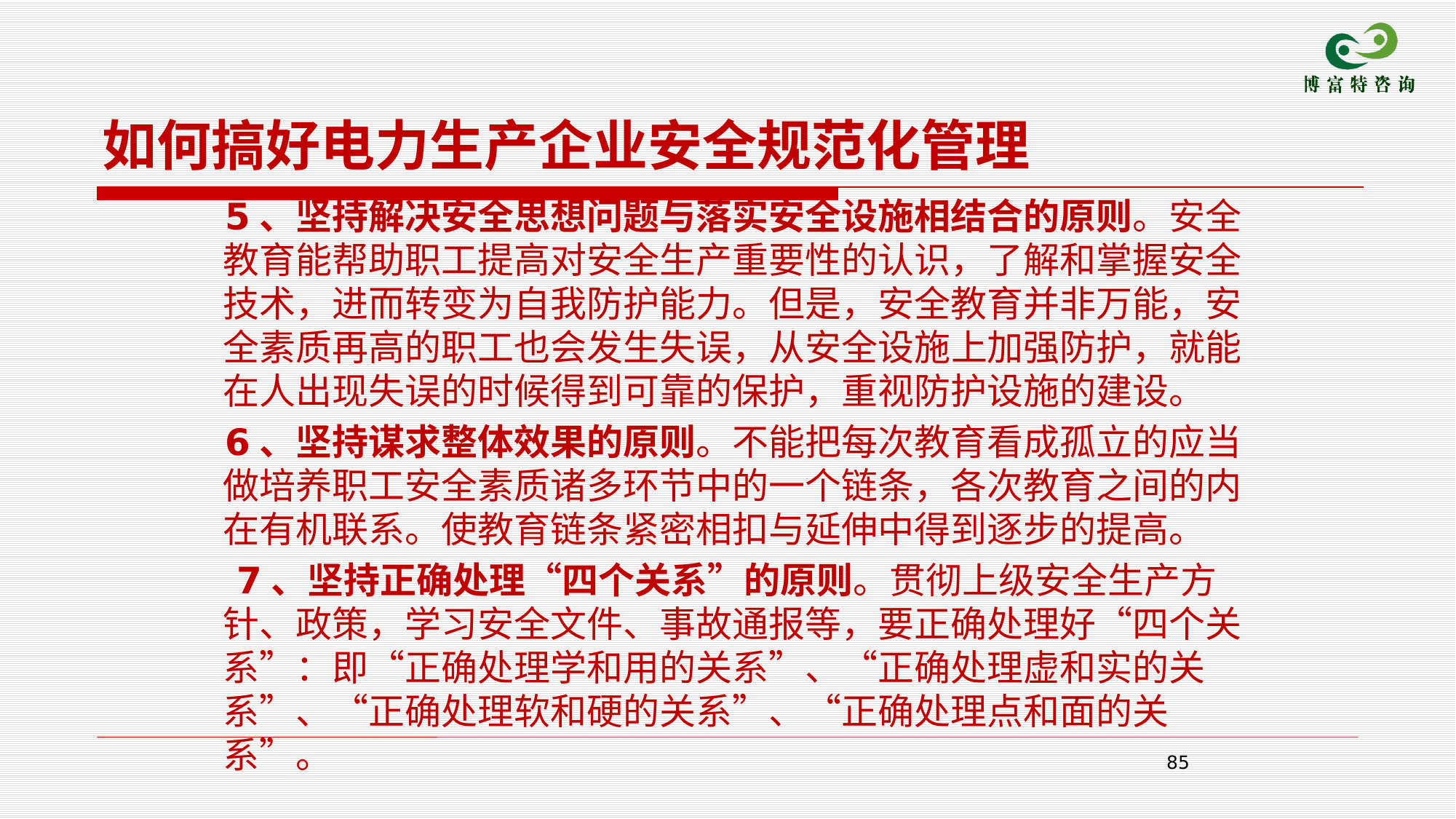

如何搞好电力生产企业安全规范化管理
     5、坚持解决安全思想问题与落实安全设施相结合的原则。安全教育能帮助职工提高对安全生产重要性的认识，了解和掌握安全技术，进而转变为自我防护能力。但是，安全教育并非万能，安全素质再高的职工也会发生失误，从安全设施上加强防护，就能在人出现失误的时候得到可靠的保护，重视防护设施的建设。
     6、坚持谋求整体效果的原则。不能把每次教育看成孤立的应当做培养职工安全素质诸多环节中的一个链条，各次教育之间的内在有机联系。使教育链条紧密相扣与延伸中得到逐步的提高。
      7、坚持正确处理“四个关系”的原则。贯彻上级安全生产方针、政策，学习安全文件、事故通报等，要正确处理好“四个关系”：即“正确处理学和用的关系”、“正确处理虚和实的关系”、“正确处理软和硬的关系”、“正确处理点和面的关系”。

85